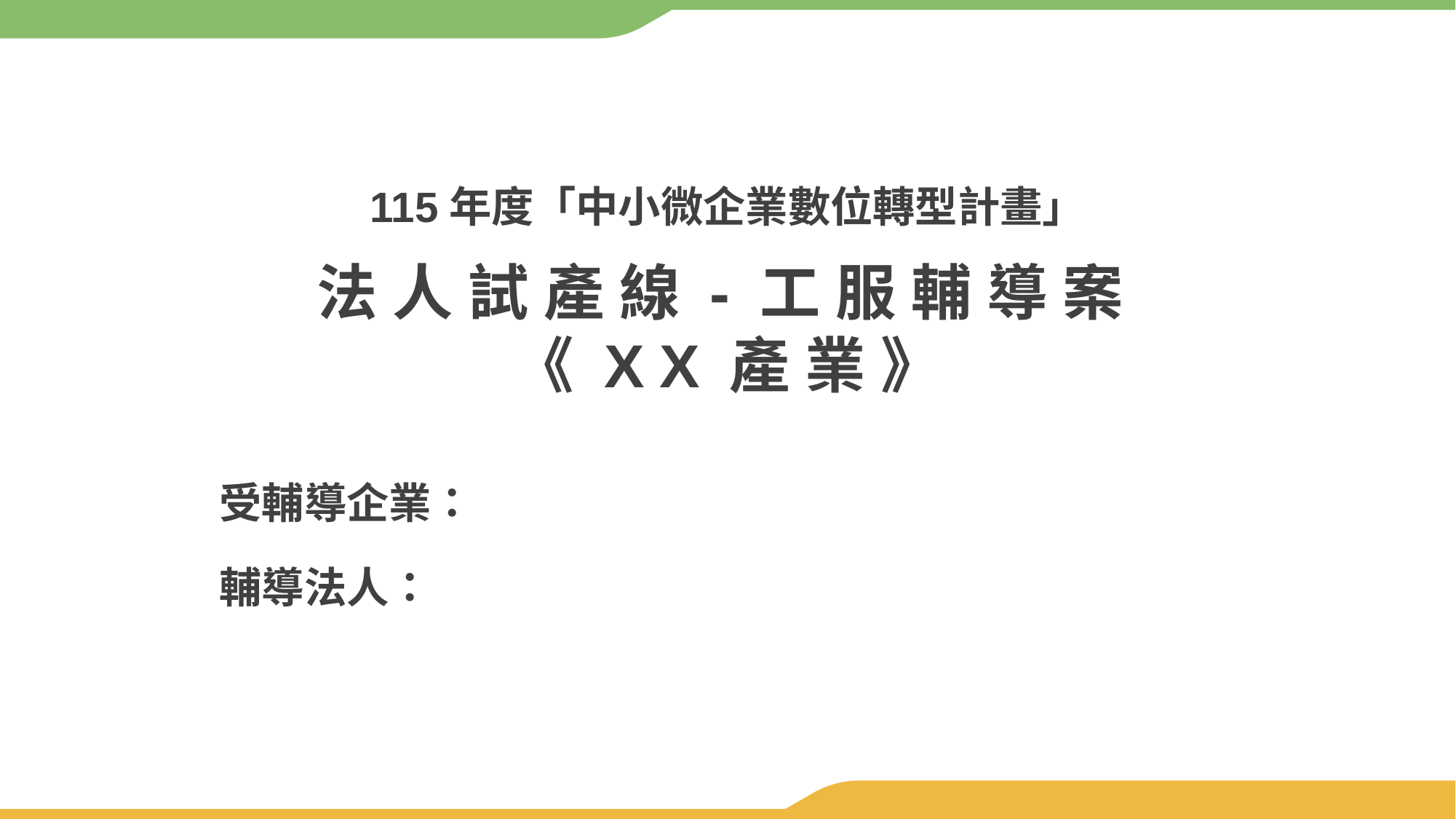

115年度「中小微企業數位轉型計畫」
# 法人試產線-工服輔導案 《XX產業》
受輔導企業：
輔導法人：